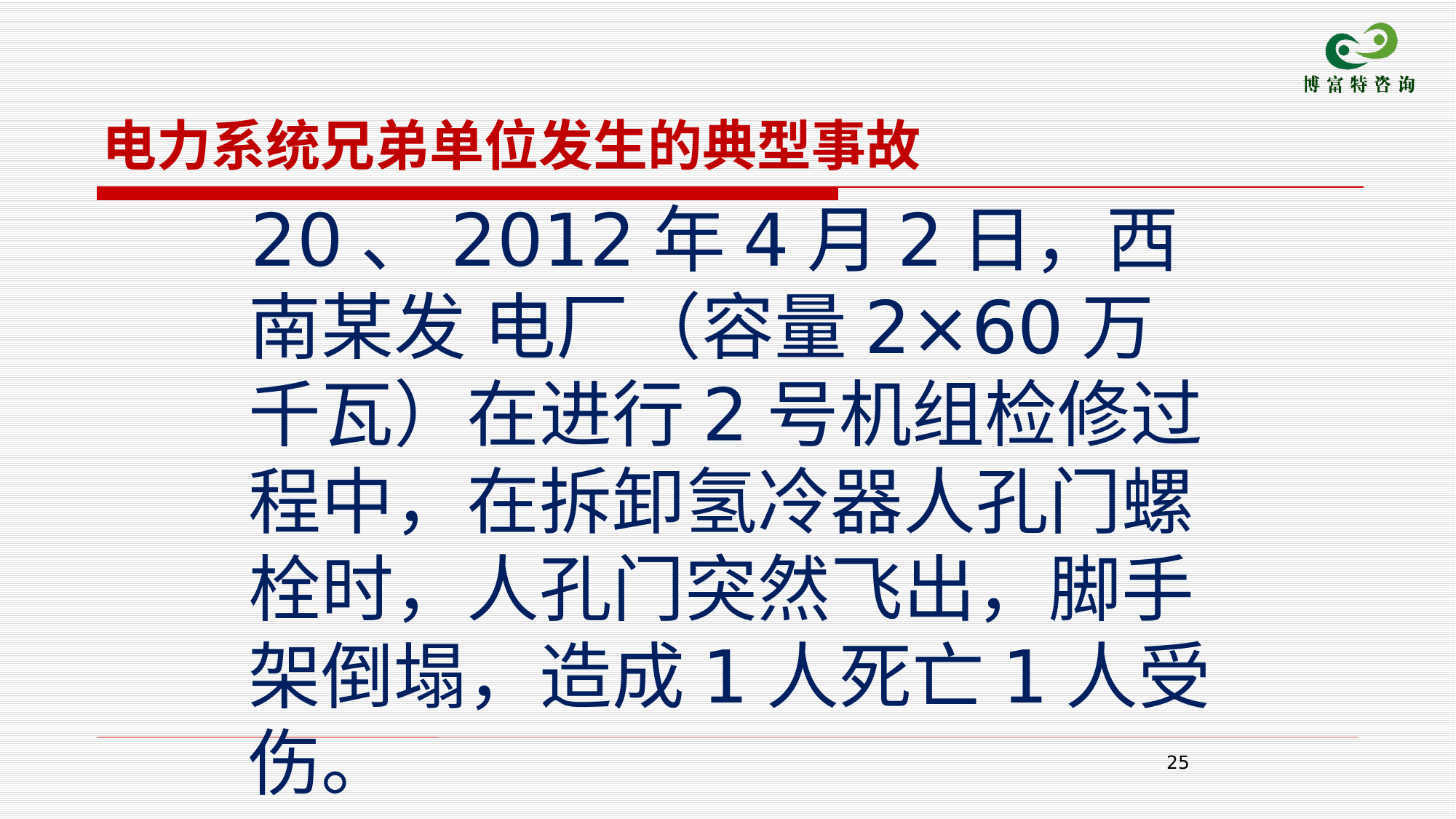

电力系统兄弟单位发生的典型事故
     20、2012年4月2日，西南某发 电厂（容量2×60万千瓦）在进行2号机组检修过程中，在拆卸氢冷器人孔门螺栓时，人孔门突然飞出，脚手架倒塌，造成1人死亡1人受伤。

25